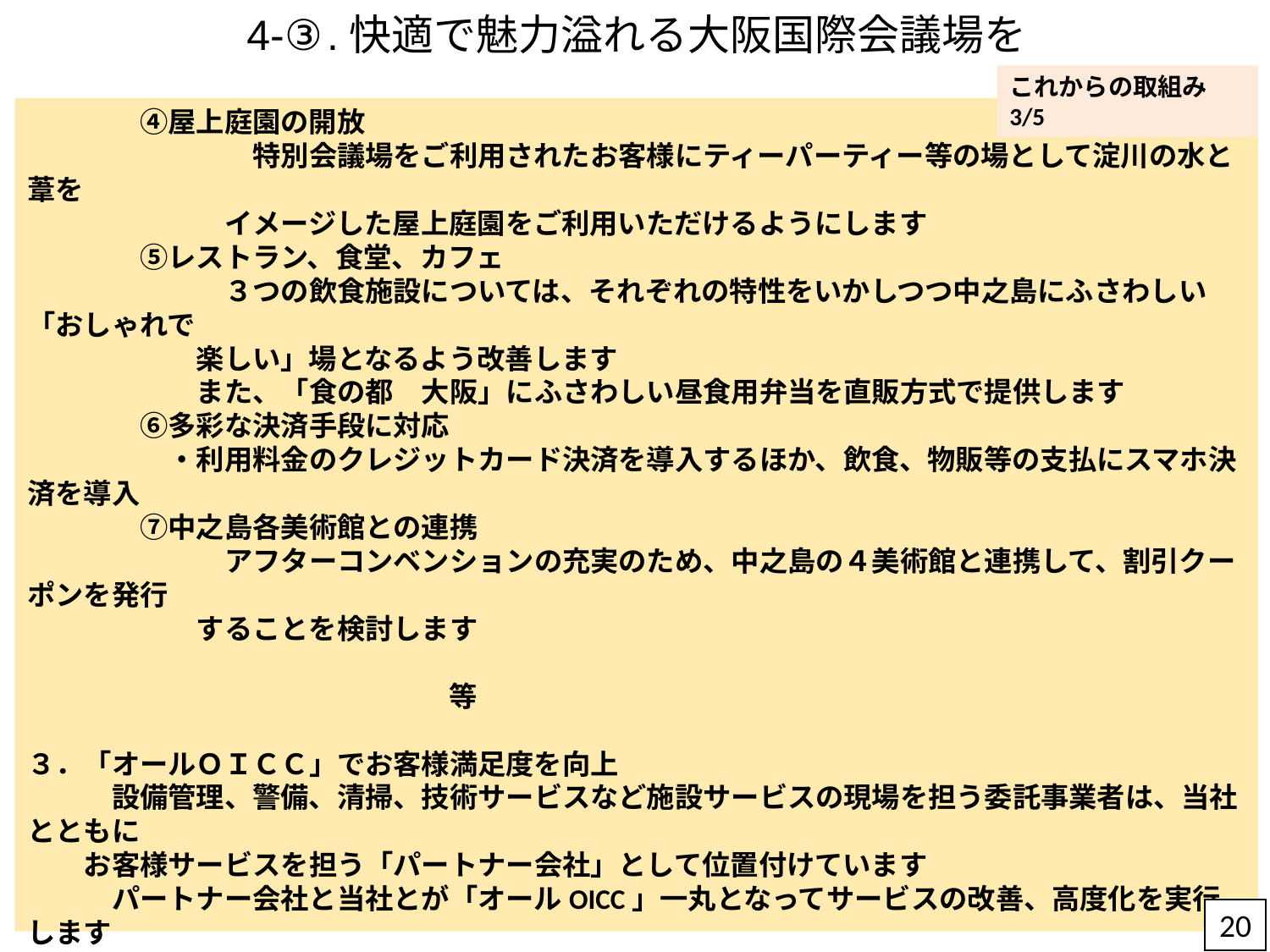

# 4-③.快適で魅力溢れる大阪国際会議場を
これからの取組み3/5
　　　　④屋上庭園の開放
　　　　　　　　特別会議場をご利用されたお客様にティーパーティー等の場として淀川の水と葦を
　　　　　　　イメージした屋上庭園をご利用いただけるようにします
　　　　⑤レストラン、食堂、カフェ
　　　　　　　３つの飲食施設については、それぞれの特性をいかしつつ中之島にふさわしい「おしゃれで
　　　　　　楽しい」場となるよう改善します
　　　　　　また、「食の都　大阪」にふさわしい昼食用弁当を直販方式で提供します
　　　　⑥多彩な決済手段に対応
　　　　　・利用料金のクレジットカード決済を導入するほか、飲食、物販等の支払にスマホ決済を導入
　　　　⑦中之島各美術館との連携
　　　　　　　アフターコンベンションの充実のため、中之島の４美術館と連携して、割引クーポンを発行
　　　　　　することを検討します
　　　　　　　　　　　　　　　　　　　　　　　　　　　　　　　　　　　　　　　　　　　　　　　　　　　　　　　　　　等

３．「オールＯＩＣＣ」でお客様満足度を向上
　　　設備管理、警備、清掃、技術サービスなど施設サービスの現場を担う委託事業者は、当社とともに
　　お客様サービスを担う「パートナー会社」として位置付けています
　　　パートナー会社と当社とが「オールOICC」一丸となってサービスの改善、高度化を実行します
（１）パートナー会社トップの意見交換の場（2017.12～）
（２）毎朝の現場責任者の会議でお客様からのご意見、施設設備の不具合等を情報共有し、改善策を
　　　検討します。必要に応じ「s‐OICC委員会」へ報告します
（３）「s-OICC委員会」、「e-OICC委員会」が策定したお客様サービスや施設・設備運用の改善策を
　　　当社関係部課とパートナー会社とで協働して実行します
　　　また、その効果を把握し、さらなる改善に努めます
20